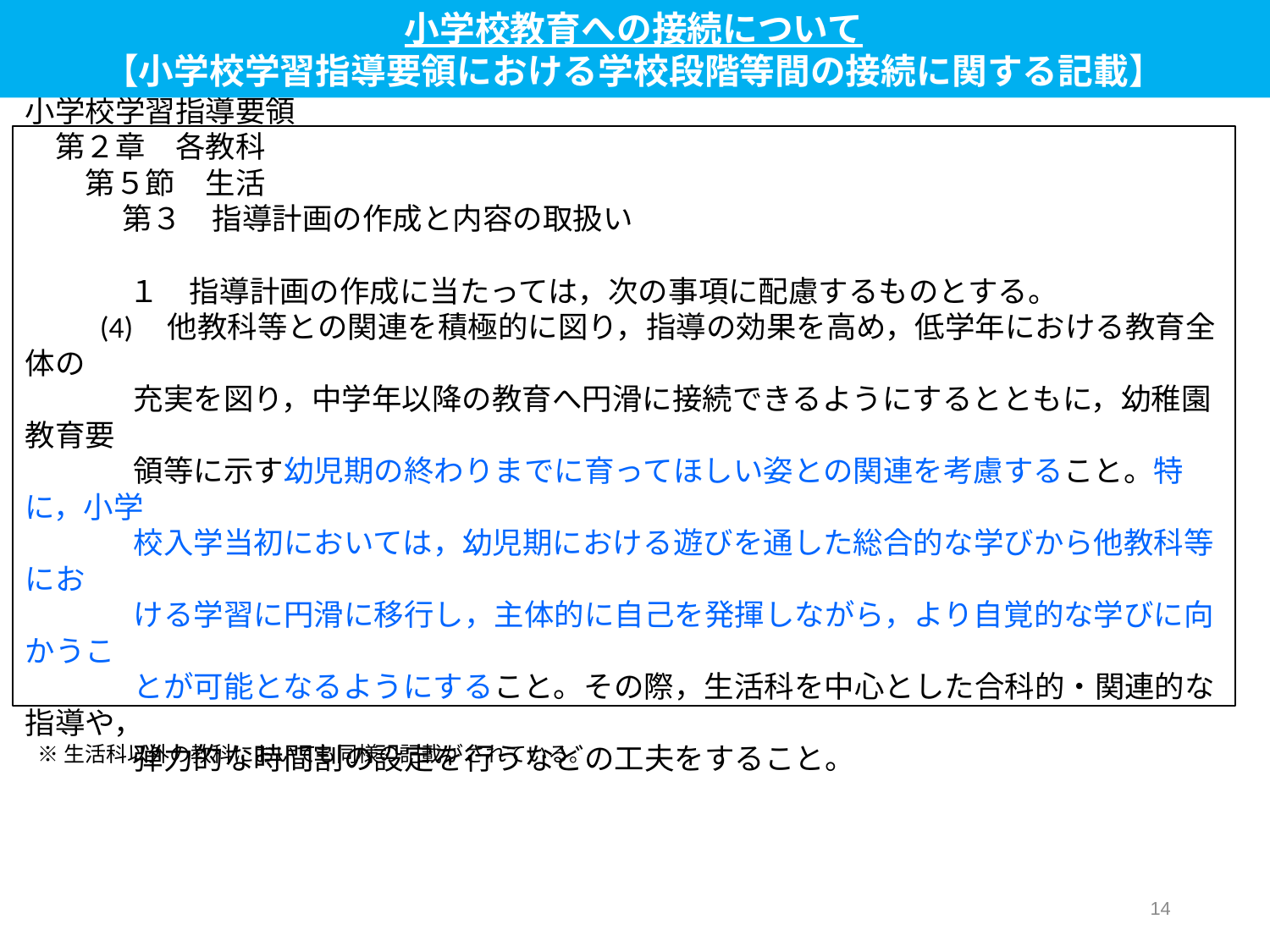

小学校教育への接続について
【小学校学習指導要領における学校段階等間の接続に関する記載】
＜参考＞
小学校学習指導要領
　第２章　各教科
　　第５節　生活
　 　　第３　指導計画の作成と内容の取扱い

 　　　１　指導計画の作成に当たっては，次の事項に配慮するものとする。
           (4)    他教科等との関連を積極的に図り，指導の効果を高め，低学年における教育全体の
                充実を図り，中学年以降の教育へ円滑に接続できるようにするとともに，幼稚園教育要
                領等に示す幼児期の終わりまでに育ってほしい姿との関連を考慮すること。特に，小学
                校入学当初においては，幼児期における遊びを通した総合的な学びから他教科等にお
                ける学習に円滑に移行し，主体的に自己を発揮しながら，より自覚的な学びに向かうこ
                とが可能となるようにすること。その際，生活科を中心とした合科的・関連的な指導や，
                弾力的な時間割の設定を行うなどの工夫をすること。
※生活科以外の教科においても同様の記載がされている。
14